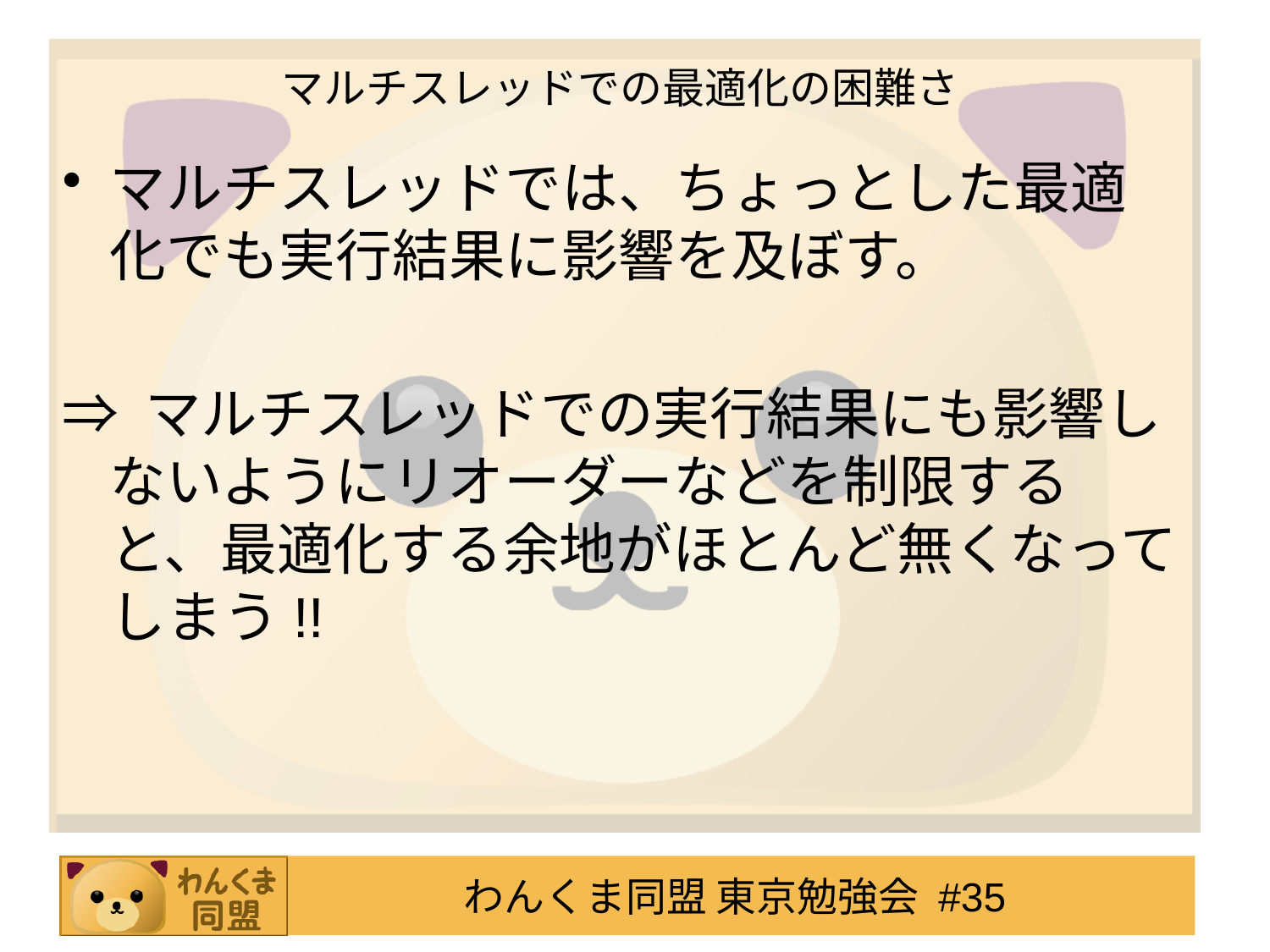

# マルチスレッドでの最適化の困難さ
マルチスレッドでは、ちょっとした最適化でも実行結果に影響を及ぼす。

⇒ マルチスレッドでの実行結果にも影響しないようにリオーダーなどを制限すると、最適化する余地がほとんど無くなってしまう!!